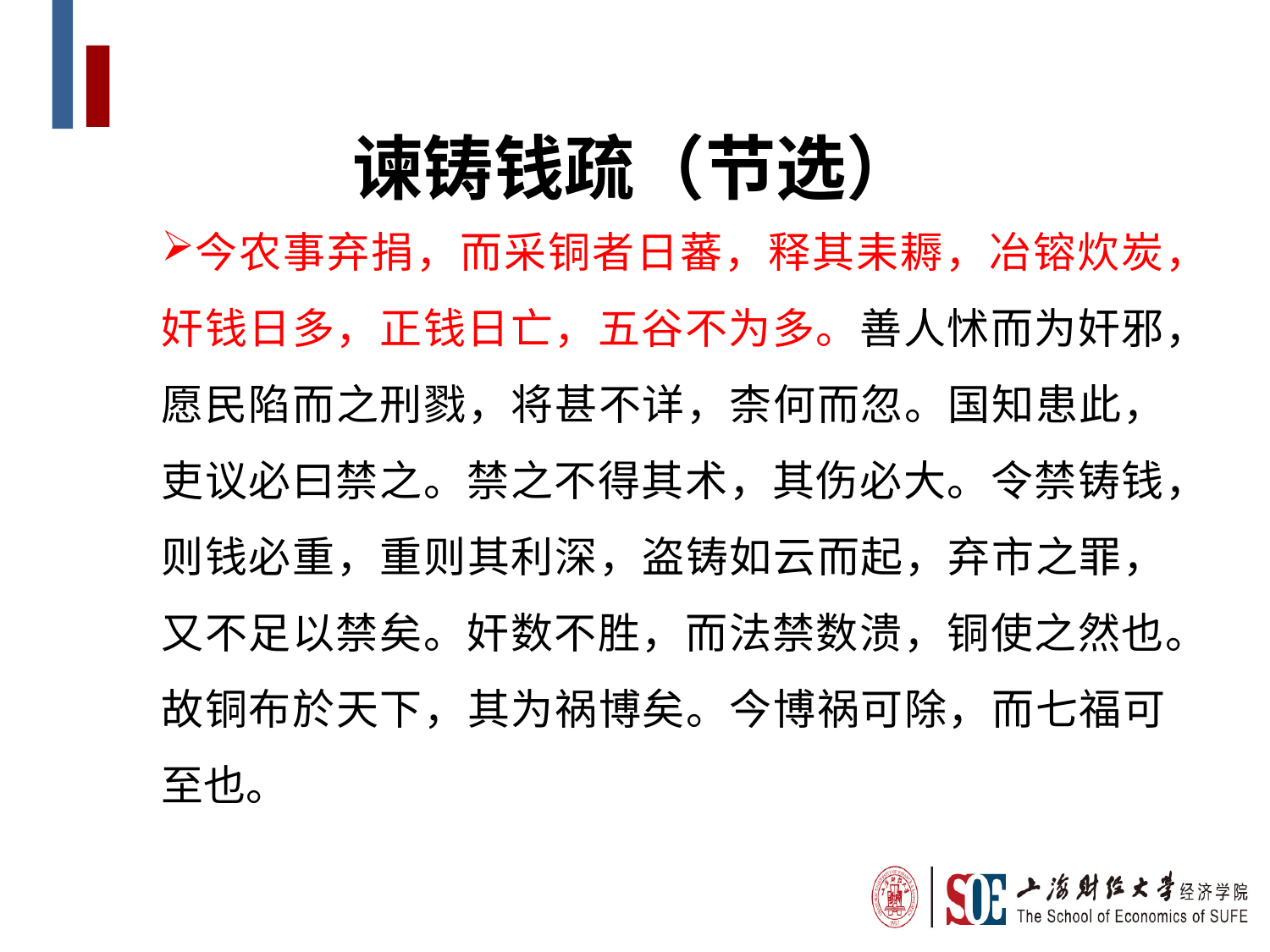

谏铸钱疏（节选）
今农事弃捐，而采铜者日蕃，释其耒耨，冶镕炊炭，奸钱日多，正钱日亡，五谷不为多。善人怵而为奸邪，愿民陷而之刑戮，将甚不详，柰何而忽。国知患此，吏议必曰禁之。禁之不得其术，其伤必大。令禁铸钱，则钱必重，重则其利深，盗铸如云而起，弃市之罪，又不足以禁矣。奸数不胜，而法禁数溃，铜使之然也。故铜布於天下，其为祸博矣。今博祸可除，而七福可至也。